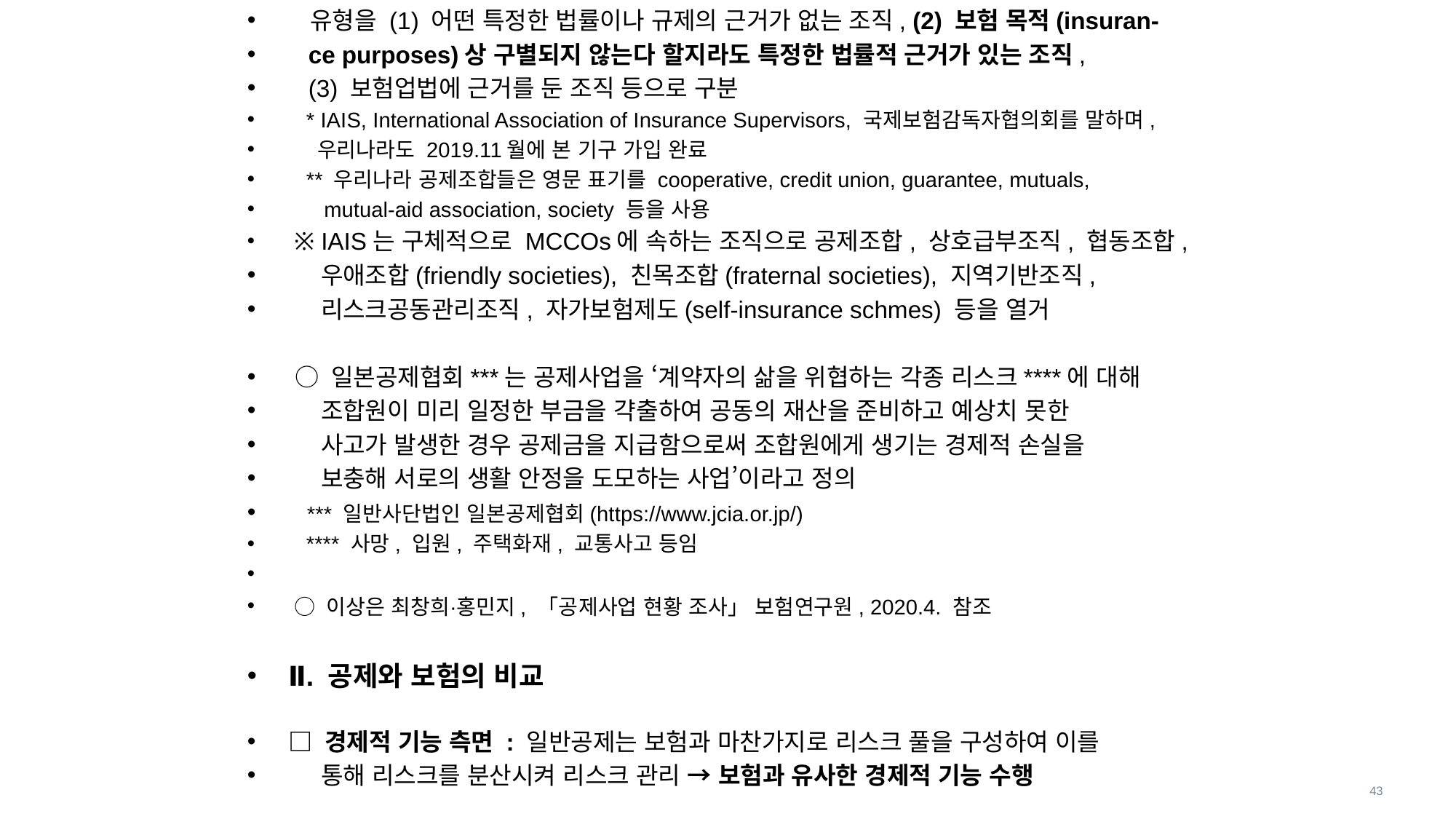

유형을 (1) 어떤 특정한 법률이나 규제의 근거가 없는 조직, (2) 보험 목적(insuran-
   ce purposes)상 구별되지 않는다 할지라도 특정한 법률적 근거가 있는 조직,
   (3) 보험업법에 근거를 둔 조직 등으로 구분
   * IAIS, International Association of Insurance Supervisors, 국제보험감독자협의회를 말하며,
    우리나라도 2019.11월에 본 기구 가입 완료
   ** 우리나라 공제조합들은 영문 표기를 cooperative, credit union, guarantee, mutuals,
      mutual-aid association, society 등을 사용
 ※ IAIS는 구체적으로 MCCOs에 속하는 조직으로 공제조합, 상호급부조직, 협동조합,
    우애조합(friendly societies), 친목조합(fraternal societies), 지역기반조직,
    리스크공동관리조직, 자가보험제도(self-insurance schmes) 등을 열거

 ○ 일본공제협회***는 공제사업을 ‘계약자의 삶을 위협하는 각종 리스크****에 대해
    조합원이 미리 일정한 부금을 갹출하여 공동의 재산을 준비하고 예상치 못한
    사고가 발생한 경우 공제금을 지급함으로써 조합원에게 생기는 경제적 손실을
    보충해 서로의 생활 안정을 도모하는 사업’이라고 정의
   *** 일반사단법인 일본공제협회(https://www.jcia.or.jp/)
   **** 사망, 입원, 주택화재, 교통사고 등임

 ○ 이상은 최창희∙홍민지, 「공제사업 현황 조사」 보험연구원, 2020.4. 참조

Ⅱ. 공제와 보험의 비교

□ 경제적 기능 측면 : 일반공제는 보험과 마찬가지로 리스크 풀을 구성하여 이를
    통해 리스크를 분산시켜 리스크 관리 → 보험과 유사한 경제적 기능 수행
43